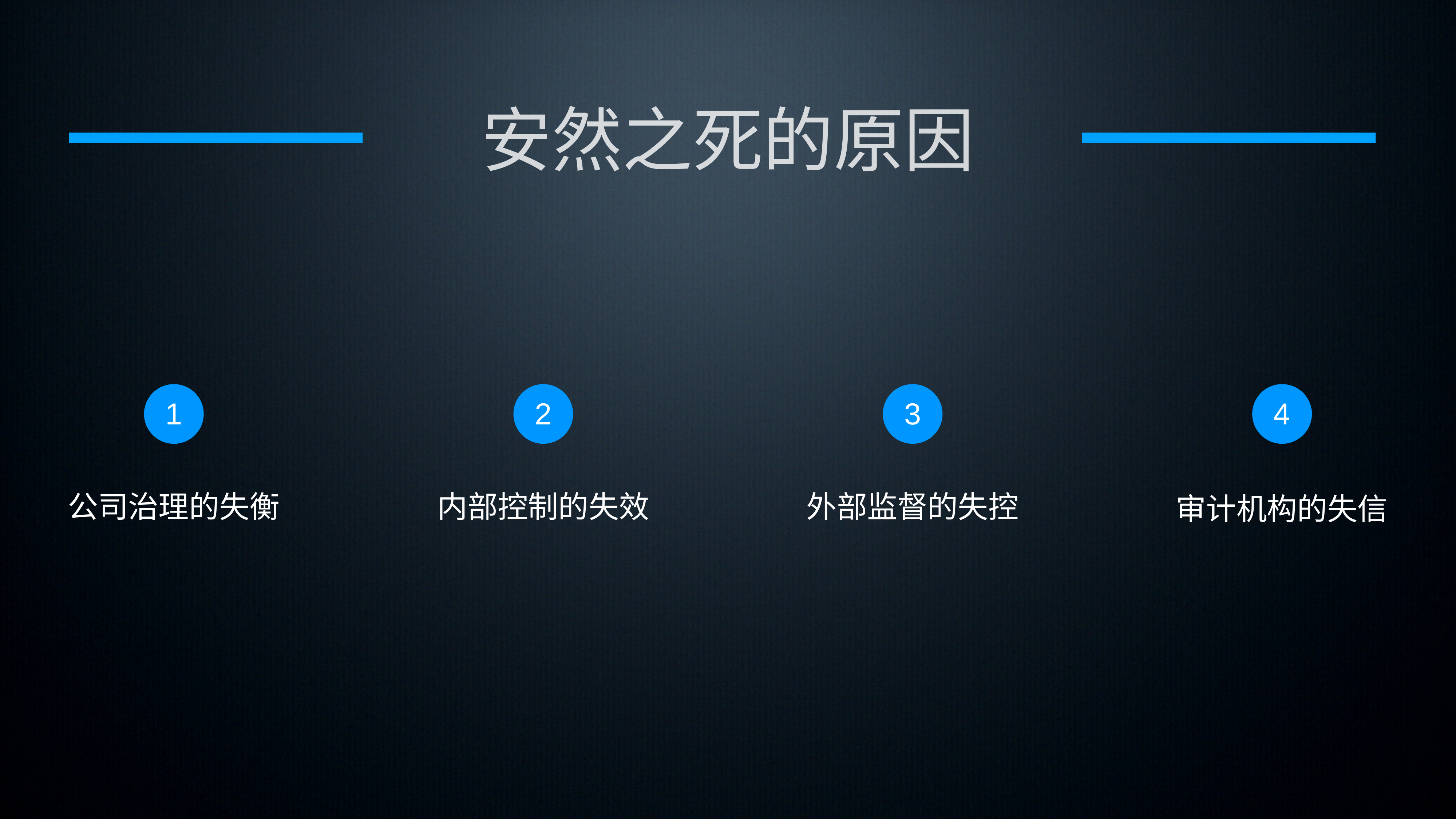

安然之死的原因

1
2
3
4
公司治理的失衡
内部控制的失效
外部监督的失控
审计机构的失信